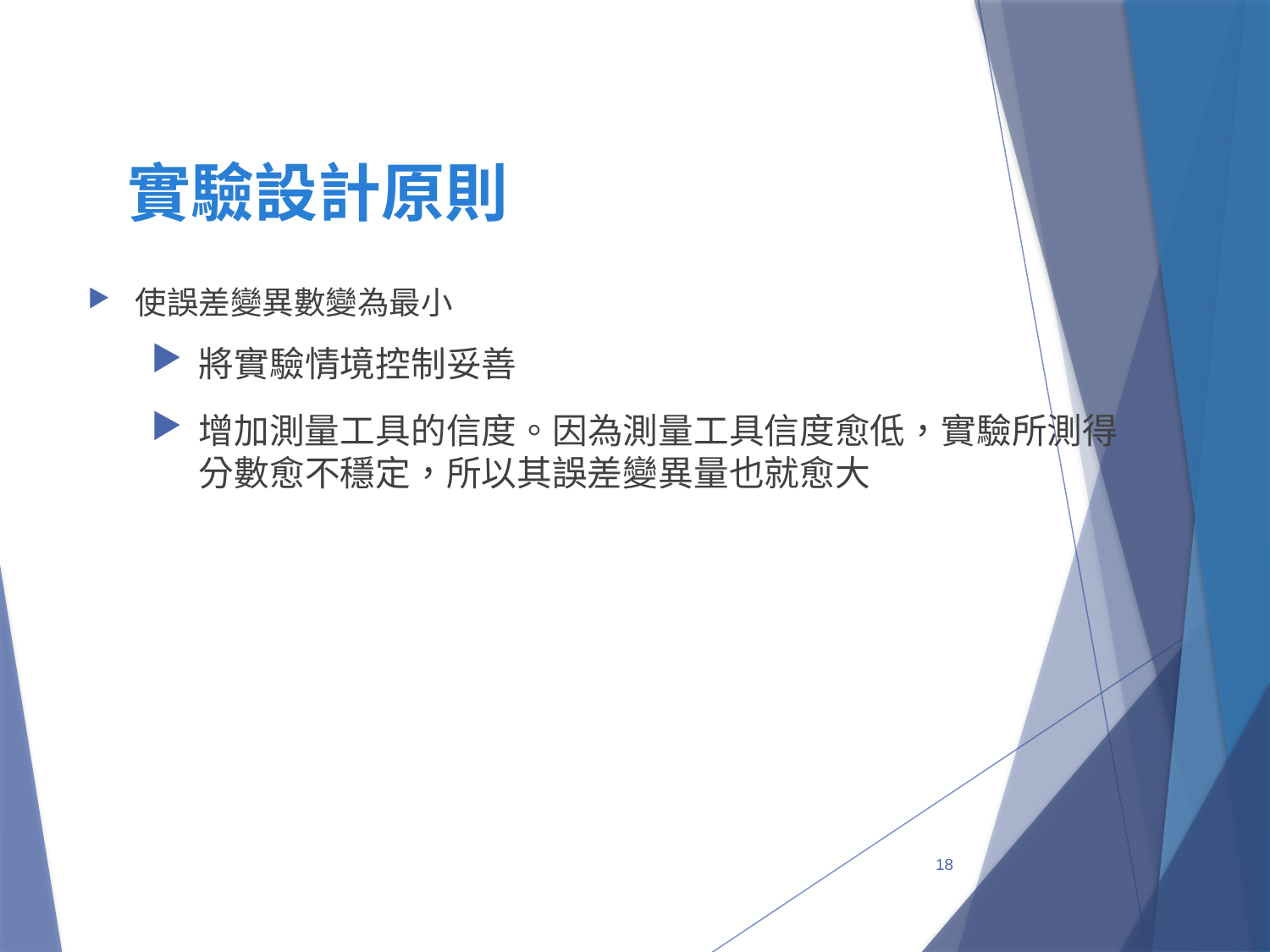

# 實驗設計原則
使誤差變異數變為最小
將實驗情境控制妥善
增加測量工具的信度。因為測量工具信度愈低，實驗所測得分數愈不穩定，所以其誤差變異量也就愈大
18